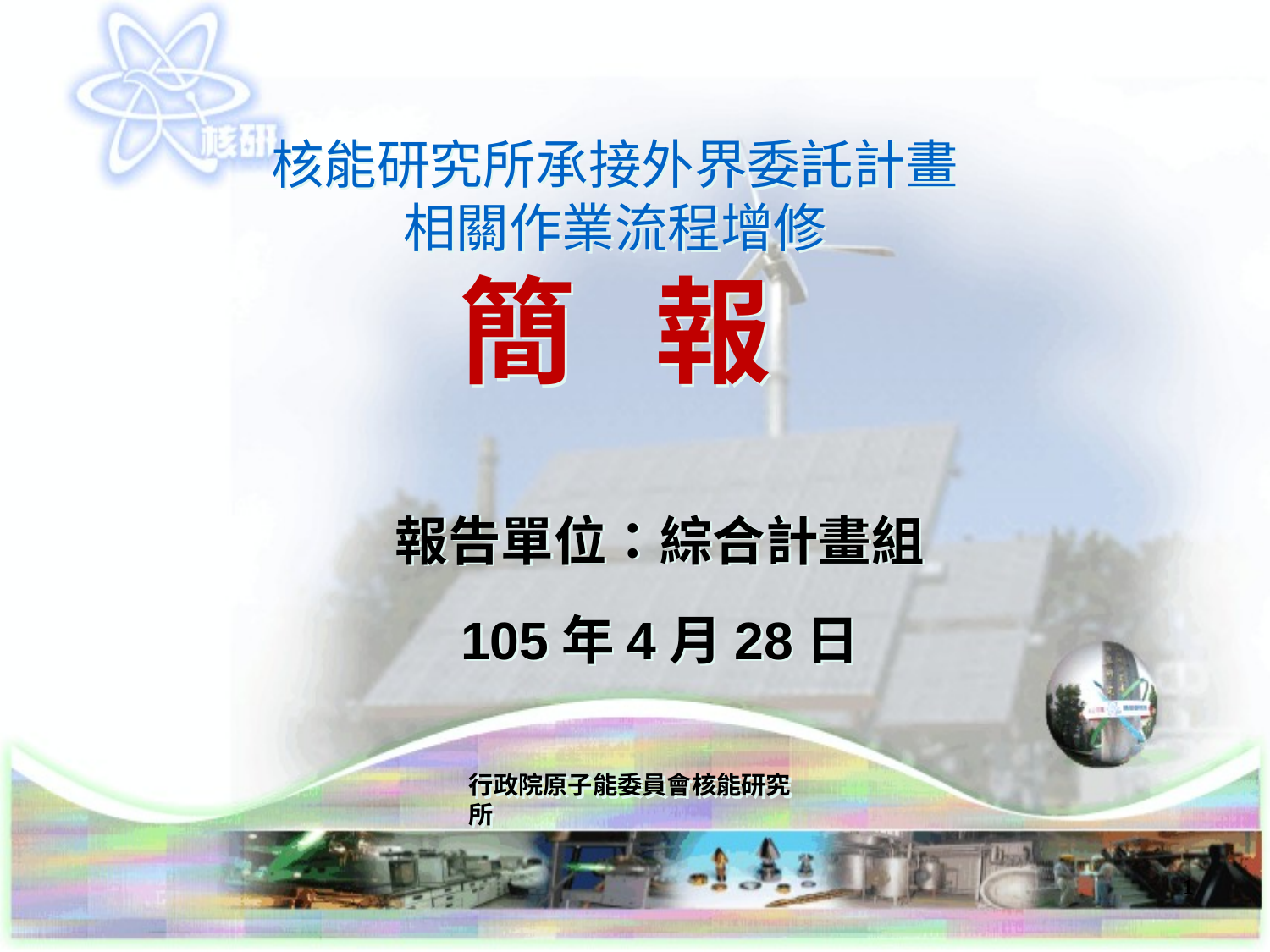

# 核能研究所承接外界委託計畫 相關作業流程增修 簡   報
報告單位：綜合計畫組
105年4月28日
1